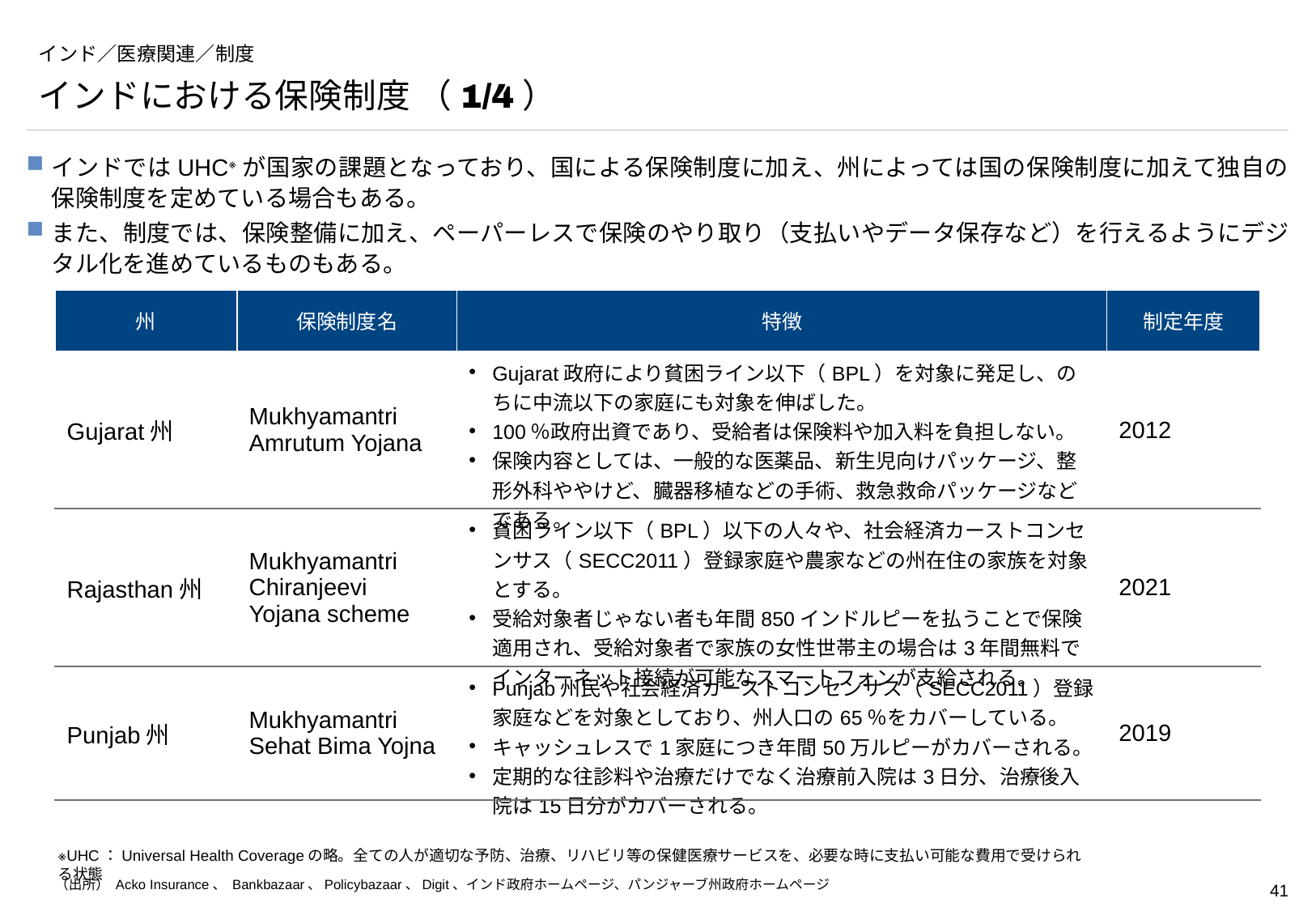

# インド／医療関連／制度
インドにおける保険制度 （1/4）
インドではUHC※が国家の課題となっており、国による保険制度に加え、州によっては国の保険制度に加えて独自の保険制度を定めている場合もある。
また、制度では、保険整備に加え、ペーパーレスで保険のやり取り（支払いやデータ保存など）を行えるようにデジタル化を進めているものもある。
| 州 | 保険制度名 | 特徴 | 制定年度 |
| --- | --- | --- | --- |
| Gujarat州 | Mukhyamantri Amrutum Yojana | Gujarat政府により貧困ライン以下（BPL）を対象に発足し、のちに中流以下の家庭にも対象を伸ばした。 100％政府出資であり、受給者は保険料や加入料を負担しない。 保険内容としては、一般的な医薬品、新生児向けパッケージ、整形外科ややけど、臓器移植などの手術、救急救命パッケージなどである。 | 2012 |
| Rajasthan州 | Mukhyamantri Chiranjeevi Yojana scheme | 貧困ライン以下（BPL）以下の人々や、社会経済カーストコンセンサス（SECC2011）登録家庭や農家などの州在住の家族を対象とする。 受給対象者じゃない者も年間850インドルピーを払うことで保険適用され、受給対象者で家族の女性世帯主の場合は3年間無料でインターネット接続が可能なスマートフォンが支給される。 | 2021 |
| Punjab州 | Mukhyamantri Sehat Bima Yojna | Punjab州民や社会経済カーストコンセンサス（SECC2011）登録家庭などを対象としており、州人口の65％をカバーしている。 キャッシュレスで1家庭につき年間50万ルピーがカバーされる。 定期的な往診料や治療だけでなく治療前入院は3日分、治療後入院は15日分がカバーされる。 | 2019 |
※UHC：Universal Health Coverageの略。全ての人が適切な予防、治療、リハビリ等の保健医療サービスを、必要な時に支払い可能な費用で受けられる状態
（出所） Acko Insurance、 Bankbazaar、Policybazaar、Digit、インド政府ホームページ、パンジャーブ州政府ホームページ